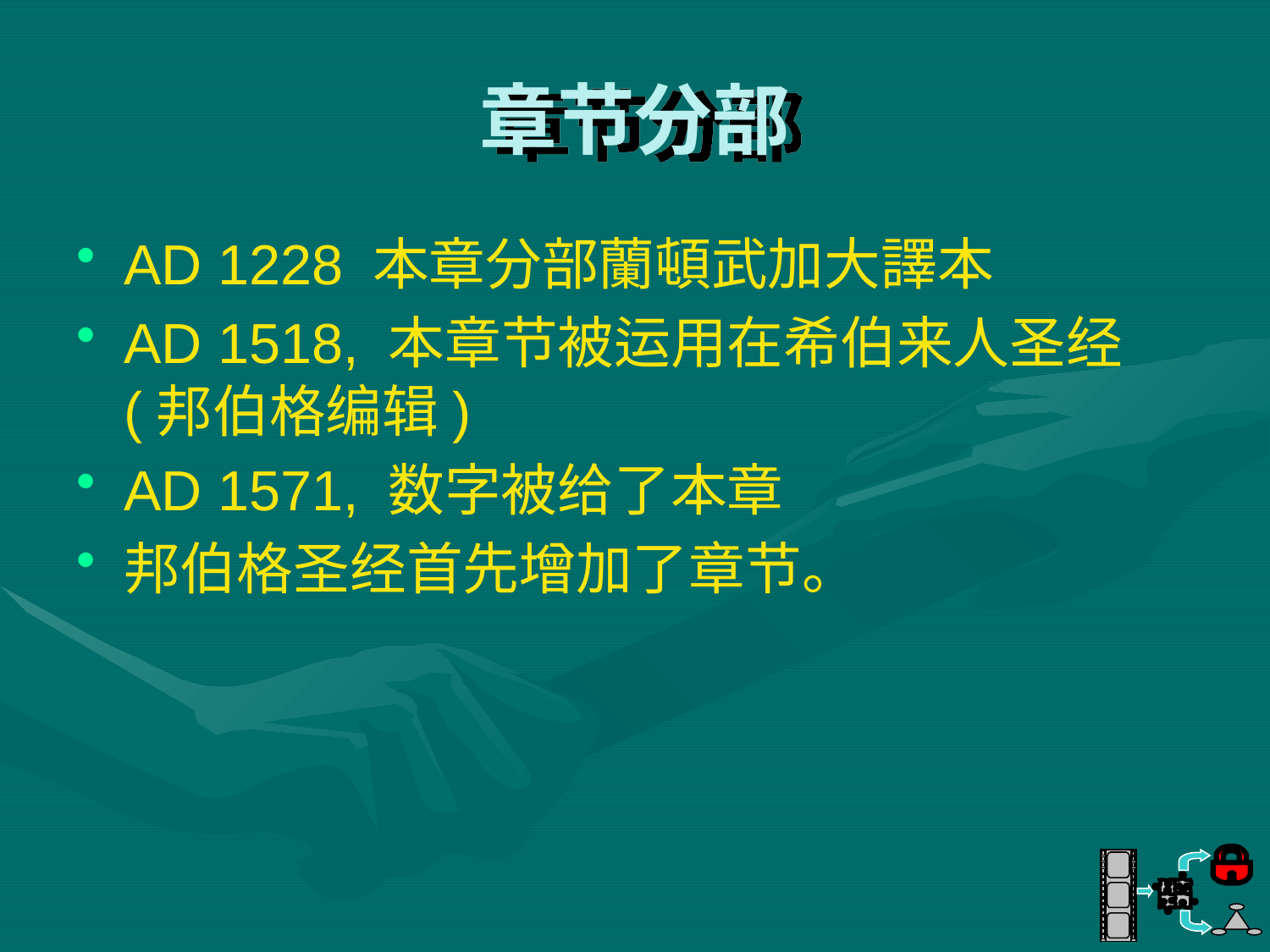

# 章节分部
AD 1228 本章分部蘭頓武加大譯本
AD 1518, 本章节被运用在希伯来人圣经 (邦伯格编辑)
AD 1571, 数字被给了本章
邦伯格圣经首先增加了章节。